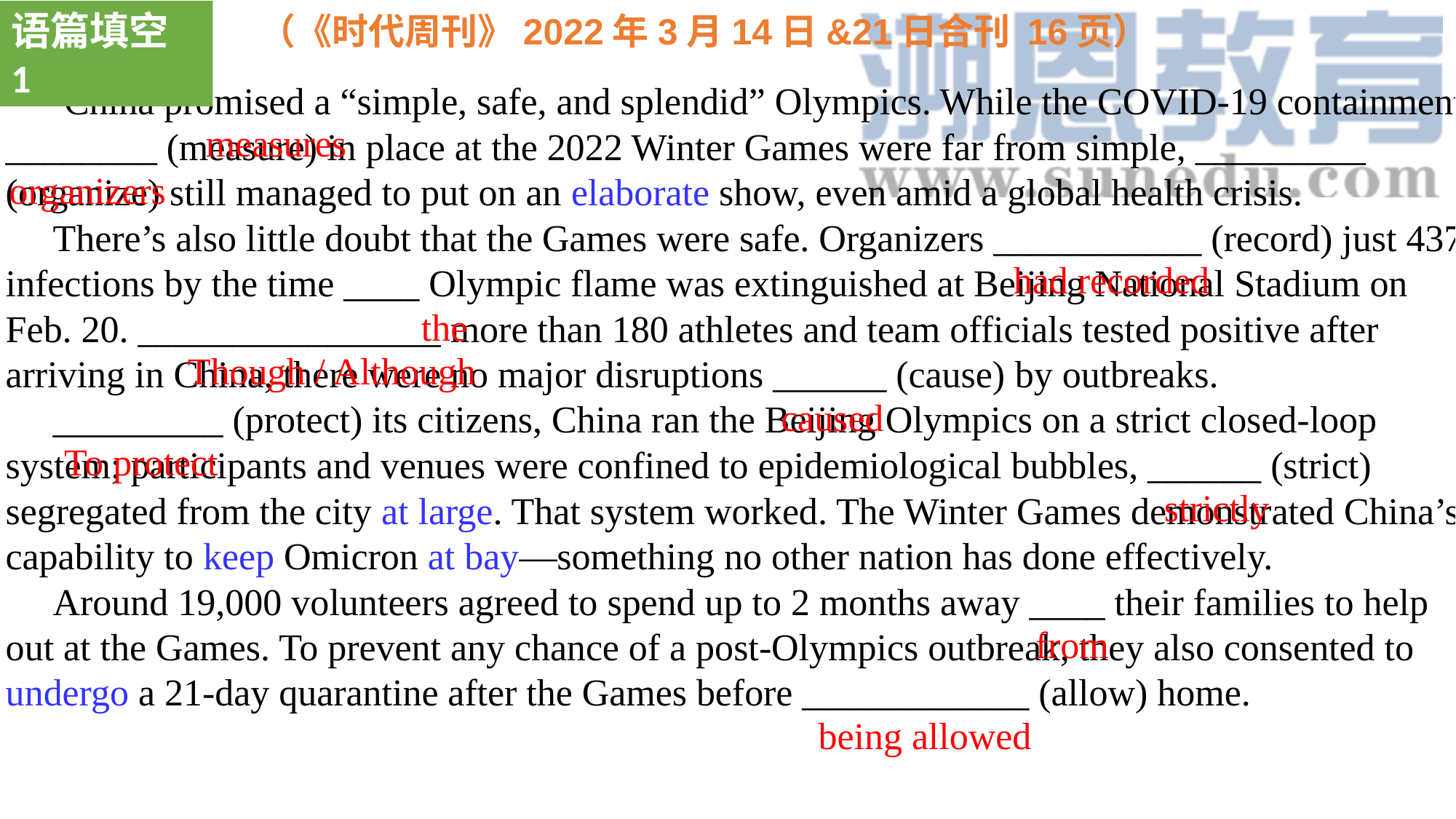

语篇填空 1
 （《时代周刊》2022年3月14日&21日合刊 16页）
      China promised a “simple, safe, and splendid” Olympics. While the COVID-19 containment ________ (measure) in place at the 2022 Winter Games were far from simple, _________ (organize) still managed to put on an elaborate show, even amid a global health crisis.
     There’s also little doubt that the Games were safe. Organizers ___________ (record) just 437 infections by the time ____ Olympic flame was extinguished at Beijing National Stadium on Feb. 20. ________________ more than 180 athletes and team officials tested positive after arriving in China, there were no major disruptions ______ (cause) by outbreaks.
     _________ (protect) its citizens, China ran the Beijing Olympics on a strict closed-loop system; participants and venues were confined to epidemiological bubbles, ______ (strict) segregated from the city at large. That system worked. The Winter Games demonstrated China’s capability to keep Omicron at bay—something no other nation has done effectively.
     Around 19,000 volunteers agreed to spend up to 2 months away ____ their families to help out at the Games. To prevent any chance of a post-Olympics outbreak, they also consented to undergo a 21-day quarantine after the Games before ____________ (allow) home.
measures
organizers
had recorded
the
Though / Although
caused
To protect
strictly
from
being allowed